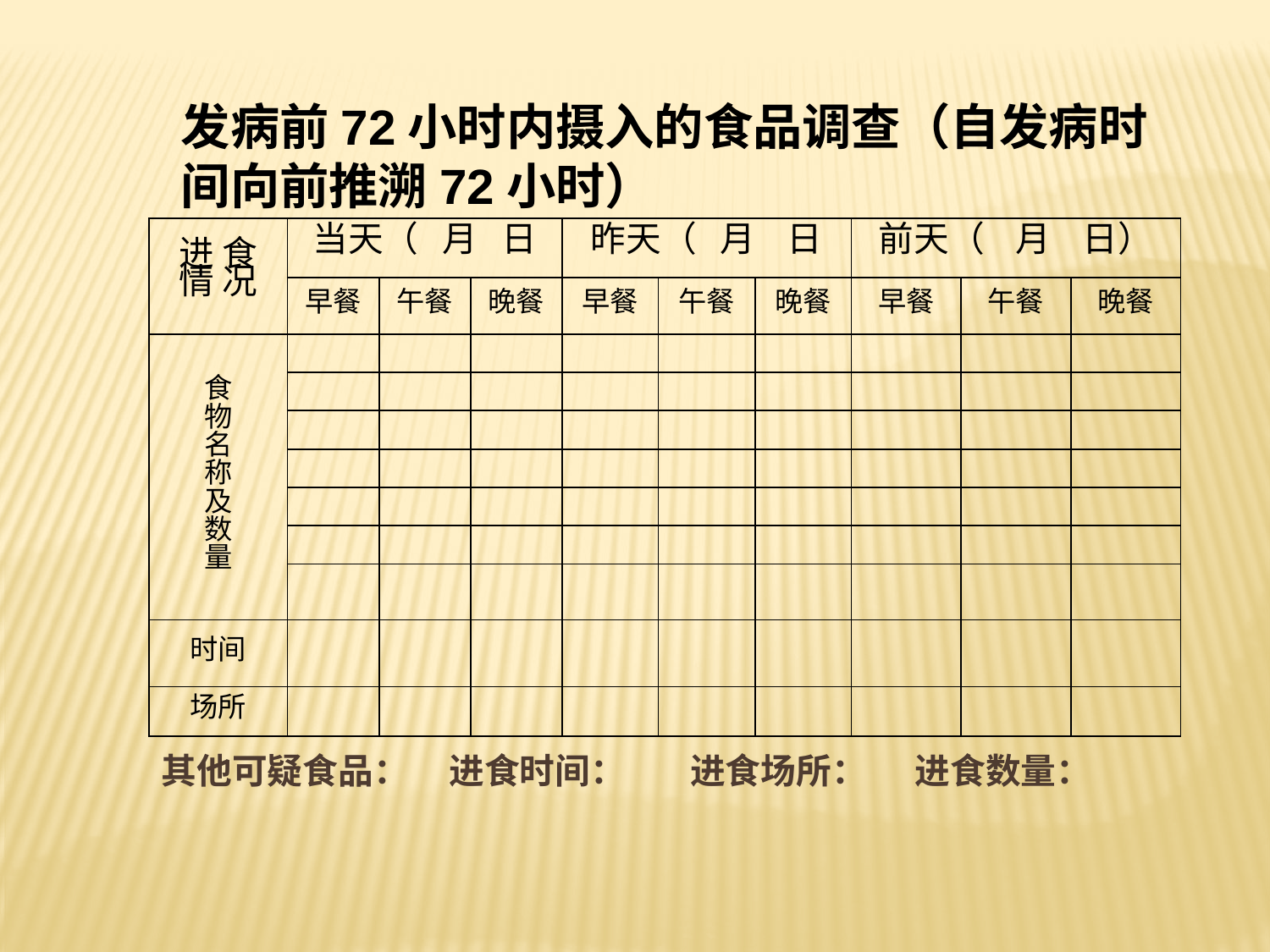

发病前72小时内摄入的食品调查（自发病时间向前推溯72小时）
| 进 食 情 况 | 当天（ 月 日 |  |  | 昨天（ 月 日 |  |  | 前天（ 月 日） |  |  |
| --- | --- | --- | --- | --- | --- | --- | --- | --- | --- |
|  | 早餐 | 午餐 | 晚餐 | 早餐 | 午餐 | 晚餐 | 早餐 | 午餐 | 晚餐 |
| 食 物 名 称 及 数 量 |  |  |  |  |  |  |  |  |  |
|  |  |  |  |  |  |  |  |  |  |
|  |  |  |  |  |  |  |  |  |  |
|  |  |  |  |  |  |  |  |  |  |
|  |  |  |  |  |  |  |  |  |  |
|  |  |  |  |  |  |  |  |  |  |
|  |  |  |  |  |  |  |  |  |  |
| 时间 |  |  |  |  |  |  |  |  |  |
| 场所 |  |  |  |  |  |  |  |  |  |
# 其他可疑食品：     进食时间：        进食场所：      进食数量：